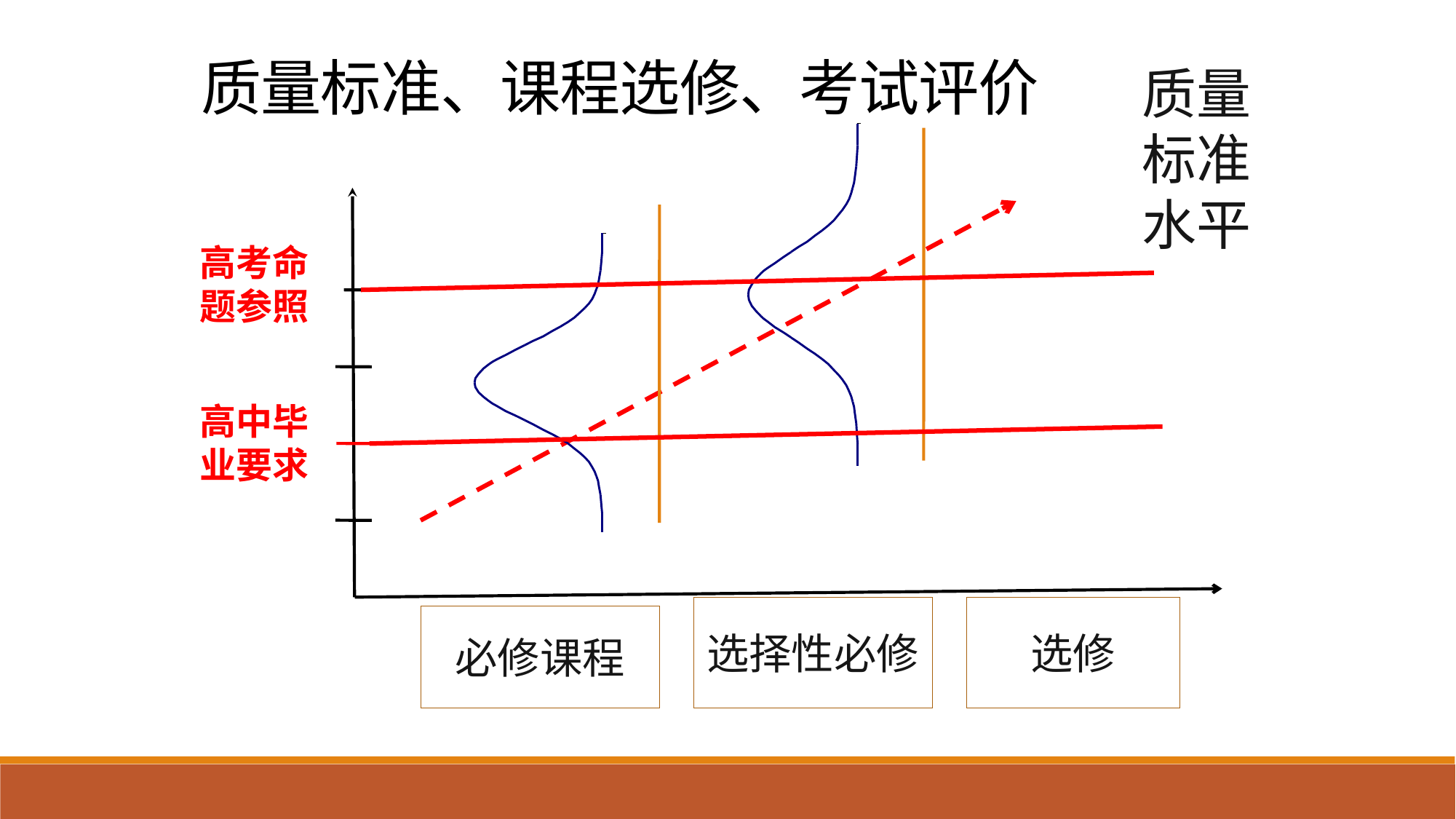

质量标准、课程选修、考试评价
质量标准水平

高考命题参照

高中毕业要求
选择性必修
选修
必修课程